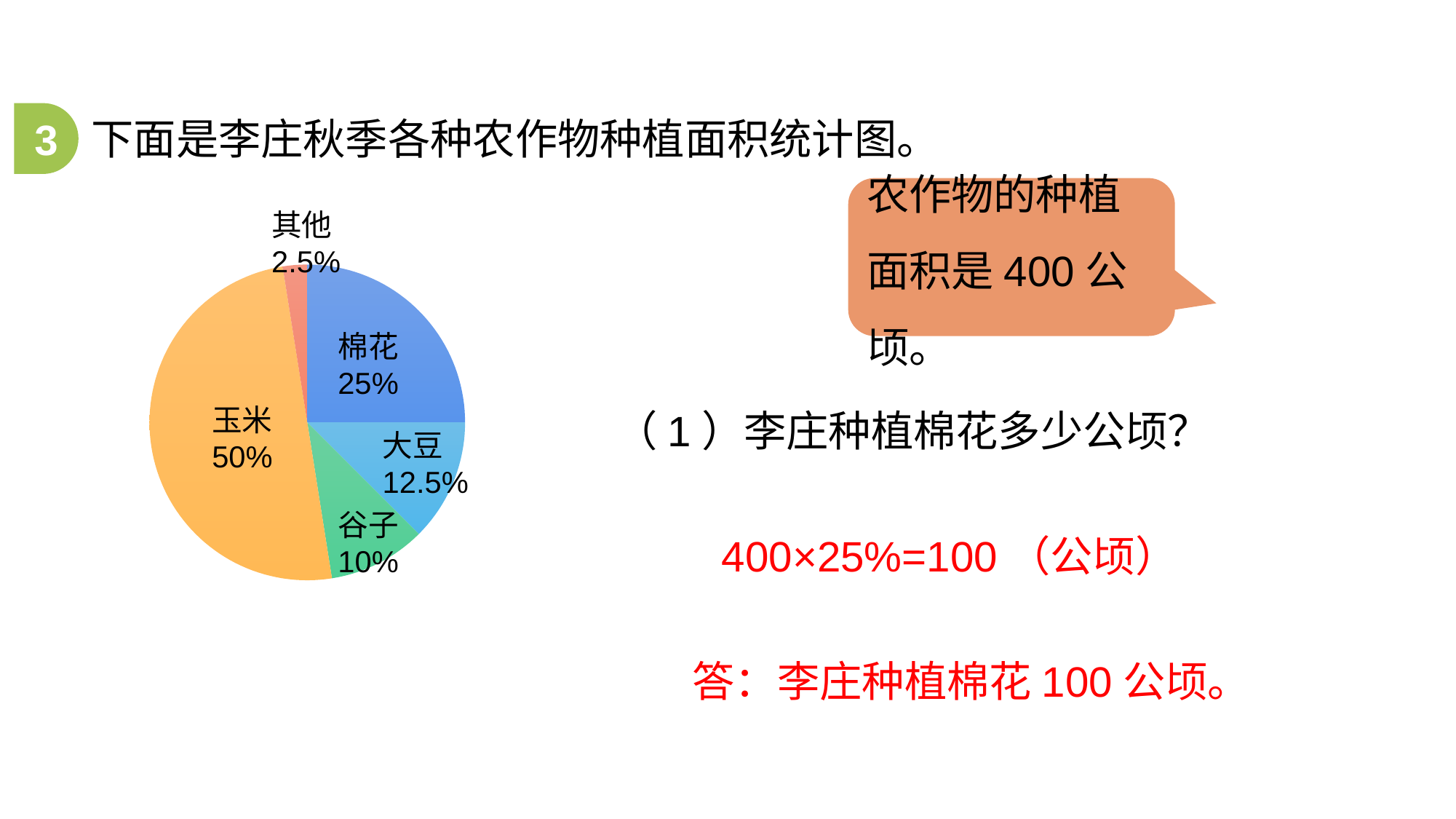

3
下面是李庄秋季各种农作物种植面积统计图。
农作物的种植面积是400公顷。
其他2.5%

### Chart

| Category | 列1 |
|---|---|
|  | 0.25 |
|  | 0.125 |
|  | 0.1 |
|  | 0.5 |
|  | 0.025 |
棉花25%
玉米50%
大豆12.5%
谷子10%
（1）李庄种植棉花多少公顷？
400×25%=100（公顷）
答：李庄种植棉花100公顷。